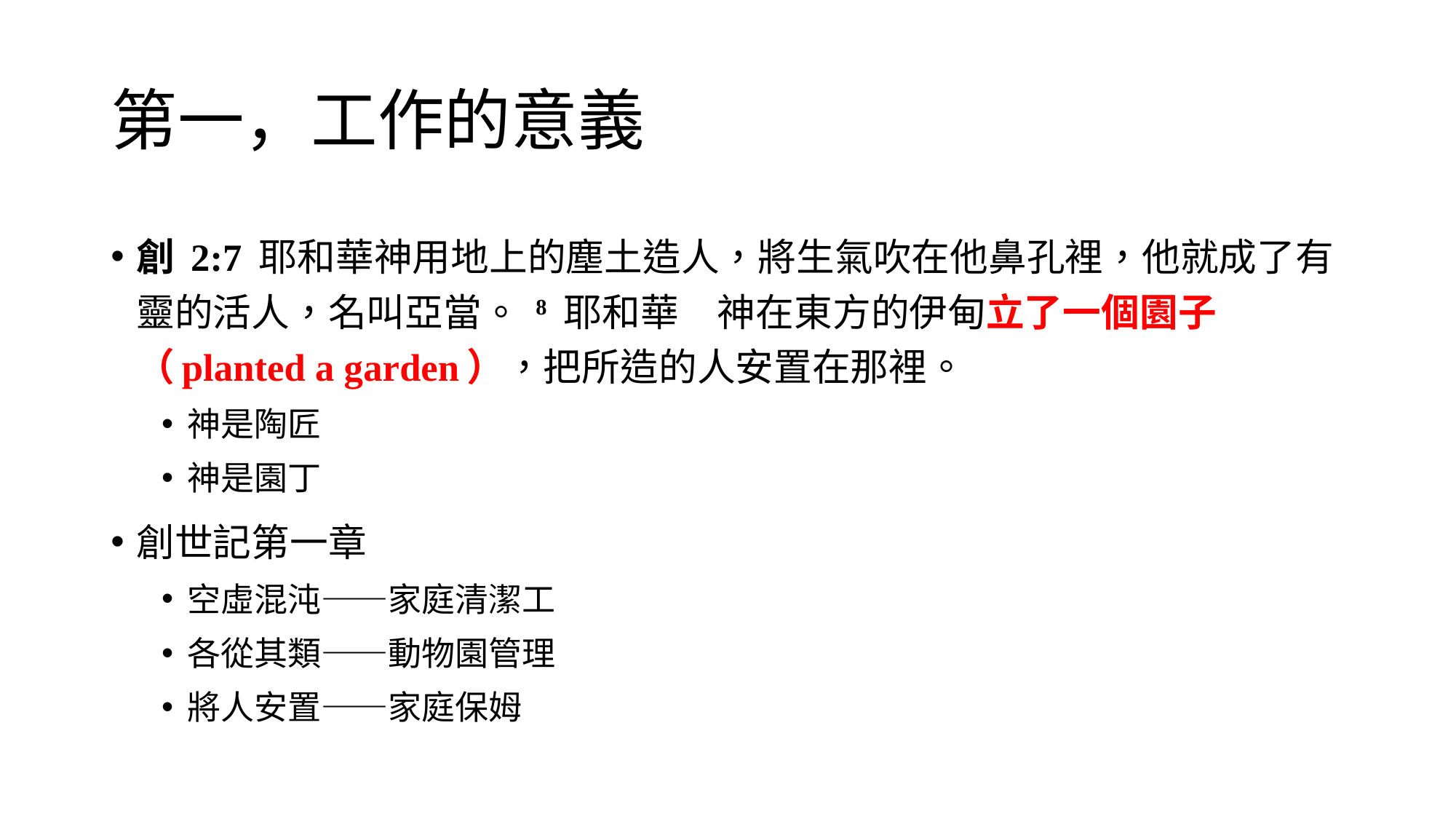

# 第一，工作的意義
創 2:7 耶和華神用地上的塵土造人，將生氣吹在他鼻孔裡，他就成了有靈的活人，名叫亞當。 8 耶和華　神在東方的伊甸立了一個園子（planted a garden），把所造的人安置在那裡。
神是陶匠
神是園丁
創世記第一章
空虛混沌——家庭清潔工
各從其類——動物園管理
將人安置——家庭保姆